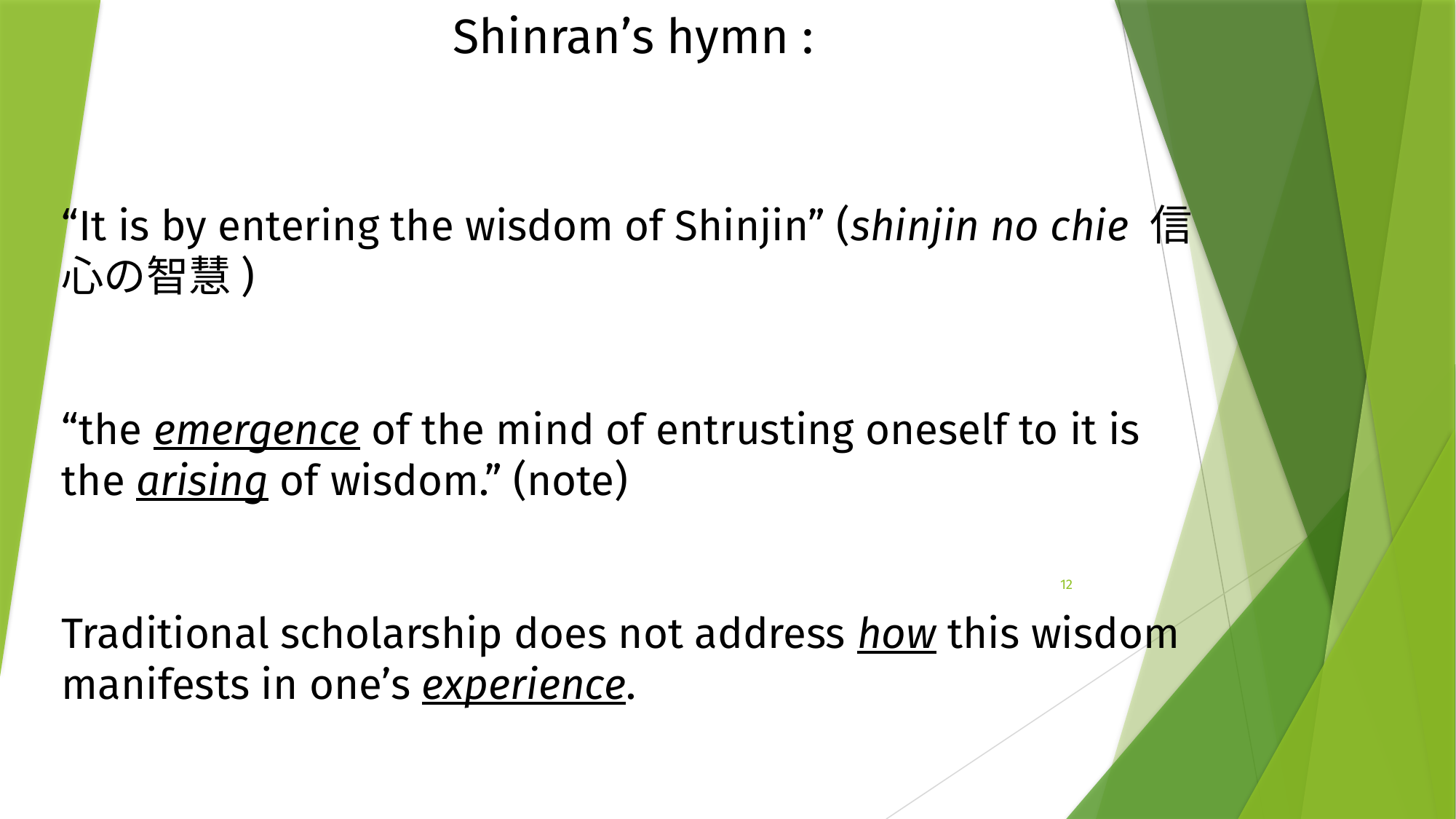

Shinran’s hymn :

“It is by entering the wisdom of Shinjin” (shinjin no chie 信心の智慧)

“the emergence of the mind of entrusting oneself to it is the arising of wisdom.” (note)

Traditional scholarship does not address how this wisdom manifests in one’s experience.
12